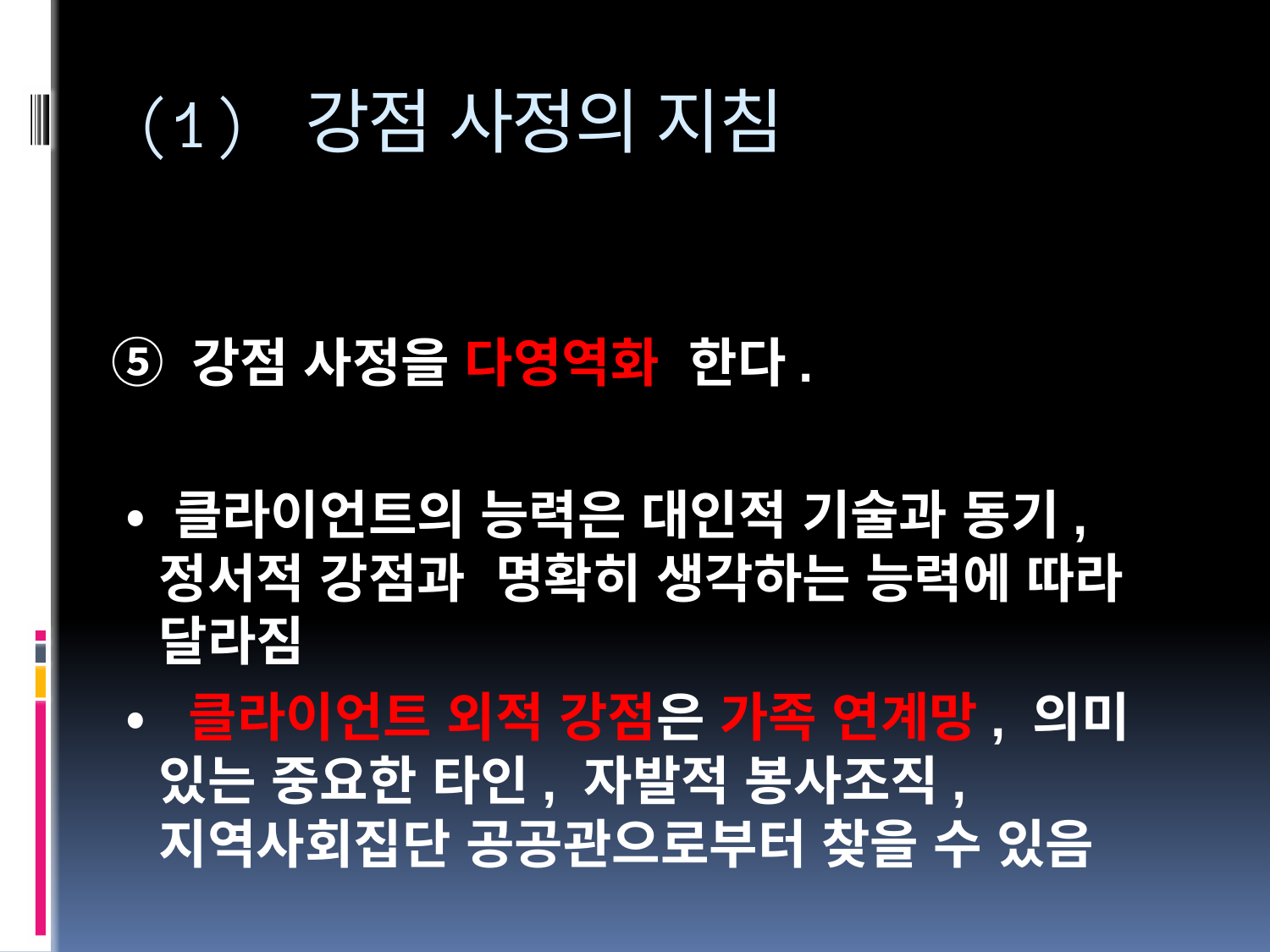

# (1) 강점 사정의 지침

⑤ 강점 사정을 다영역화  한다.

 • 클라이언트의 능력은 대인적 기술과 동기, 정서적 강점과  명확히 생각하는 능력에 따라 달라짐
 •  클라이언트 외적 강점은 가족 연계망, 의미 있는 중요한 타인, 자발적 봉사조직, 지역사회집단 공공관으로부터 찾을 수 있음